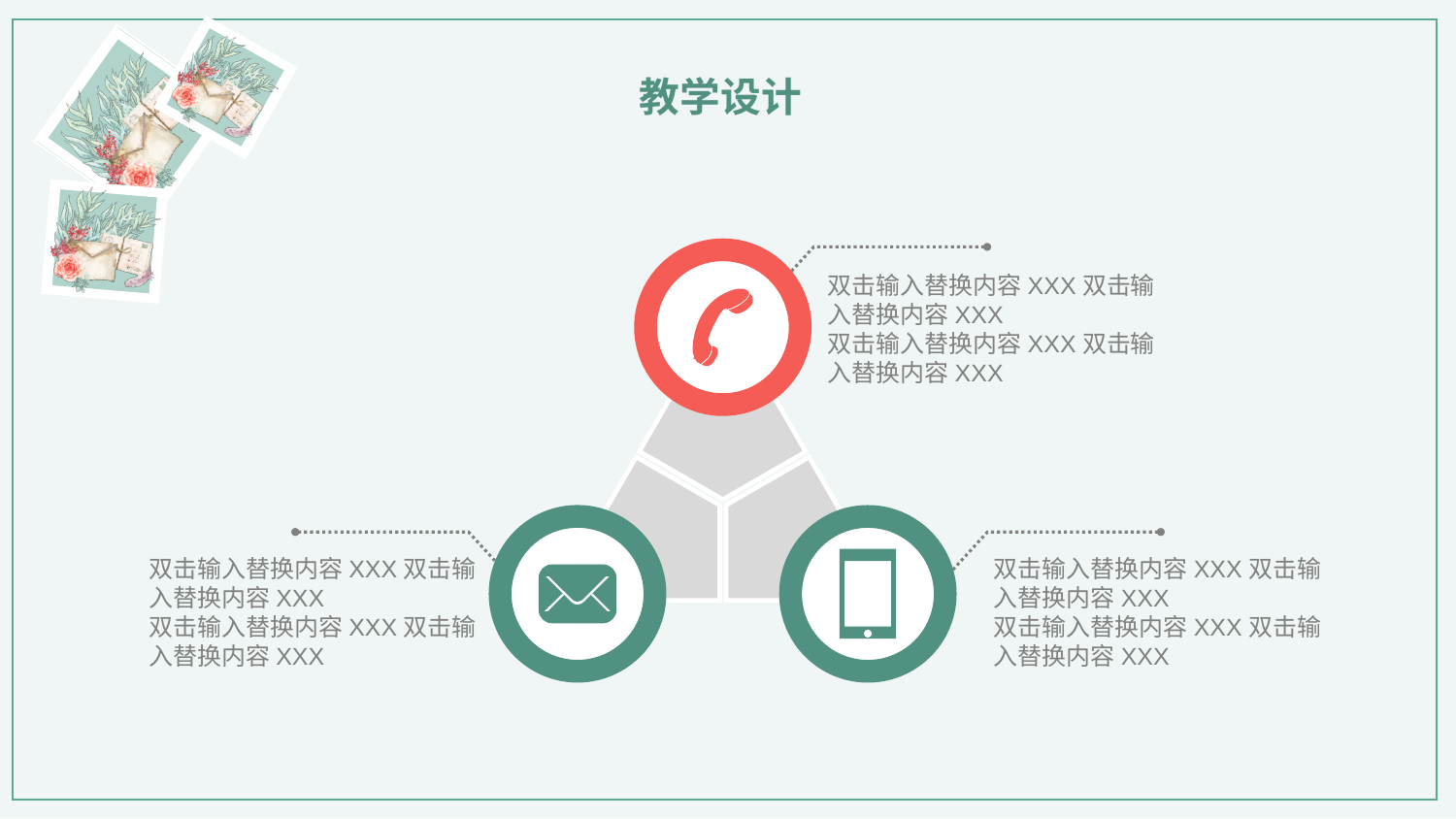

教学设计

双击输入替换内容XXX双击输入替换内容XXX
双击输入替换内容XXX双击输入替换内容XXX

双击输入替换内容XXX双击输入替换内容XXX
双击输入替换内容XXX双击输入替换内容XXX
双击输入替换内容XXX双击输入替换内容XXX
双击输入替换内容XXX双击输入替换内容XXX